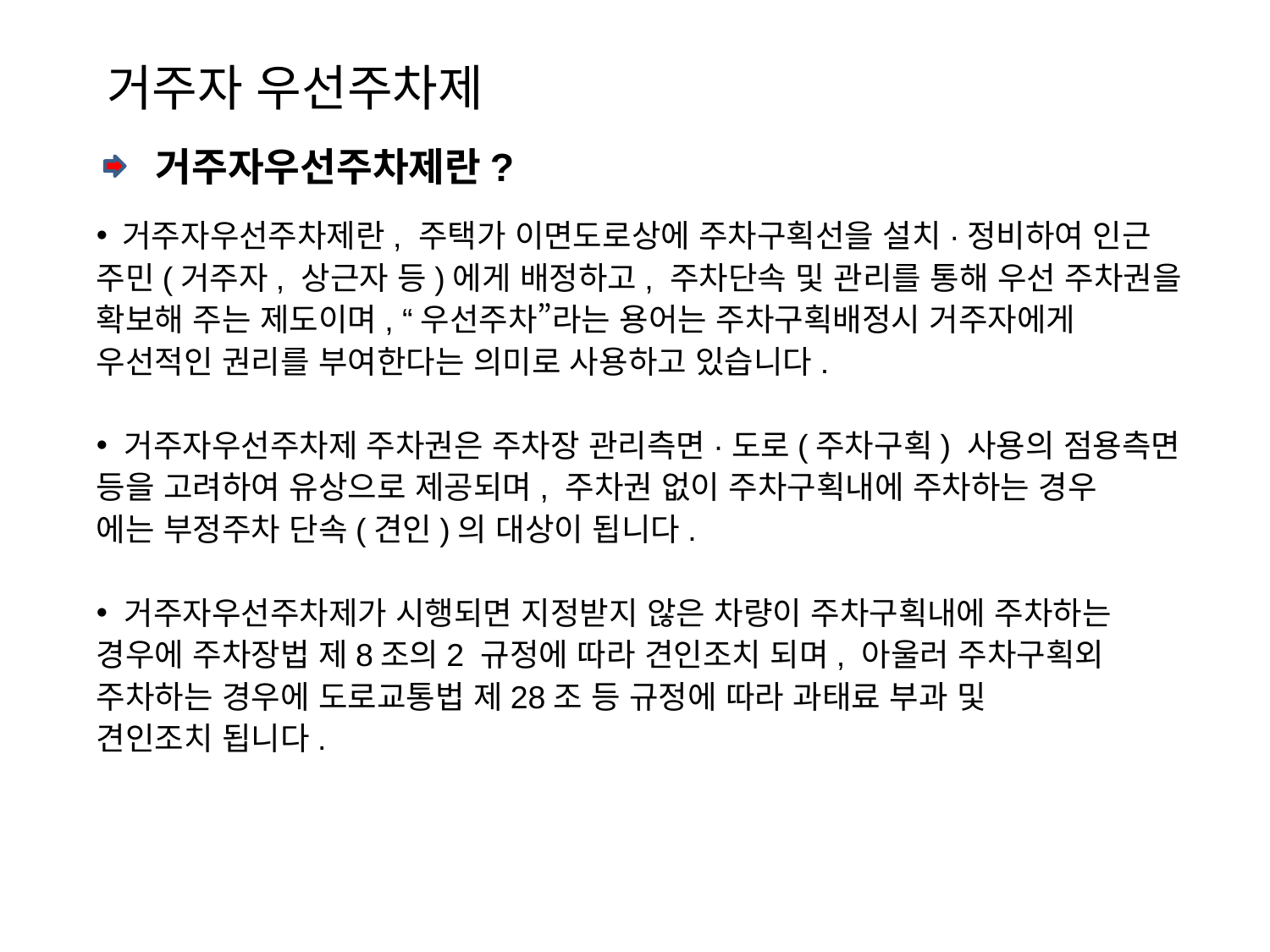

# 거주자 우선주차제
거주자우선주차제란?

 거주자우선주차제란, 주택가 이면도로상에 주차구획선을 설치·정비하여 인근
주민(거주자, 상근자 등)에게 배정하고, 주차단속 및 관리를 통해 우선 주차권을
확보해 주는 제도이며, “우선주차”라는 용어는 주차구획배정시 거주자에게
우선적인 권리를 부여한다는 의미로 사용하고 있습니다.

 거주자우선주차제 주차권은 주차장 관리측면·도로(주차구획) 사용의 점용측면
등을 고려하여 유상으로 제공되며, 주차권 없이 주차구획내에 주차하는 경우
에는 부정주차 단속(견인)의 대상이 됩니다.

 거주자우선주차제가 시행되면 지정받지 않은 차량이 주차구획내에 주차하는
경우에 주차장법 제8조의2 규정에 따라 견인조치 되며, 아울러 주차구획외
주차하는 경우에 도로교통법 제28조 등 규정에 따라 과태료 부과 및
견인조치 됩니다.